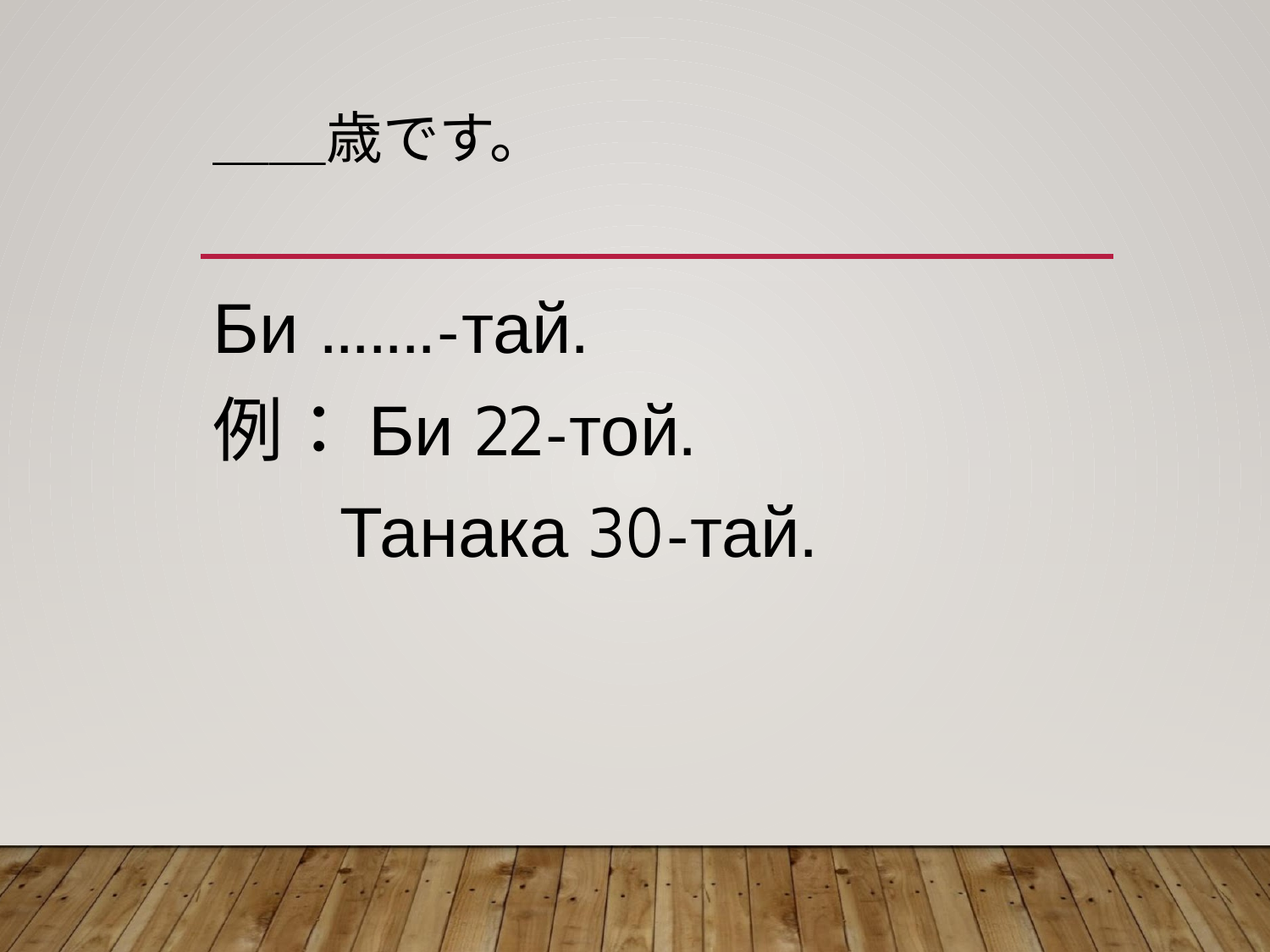

# ＿＿歳です。
Би .......-тай.
例：Би 22-той.
	Танака 30-тай.